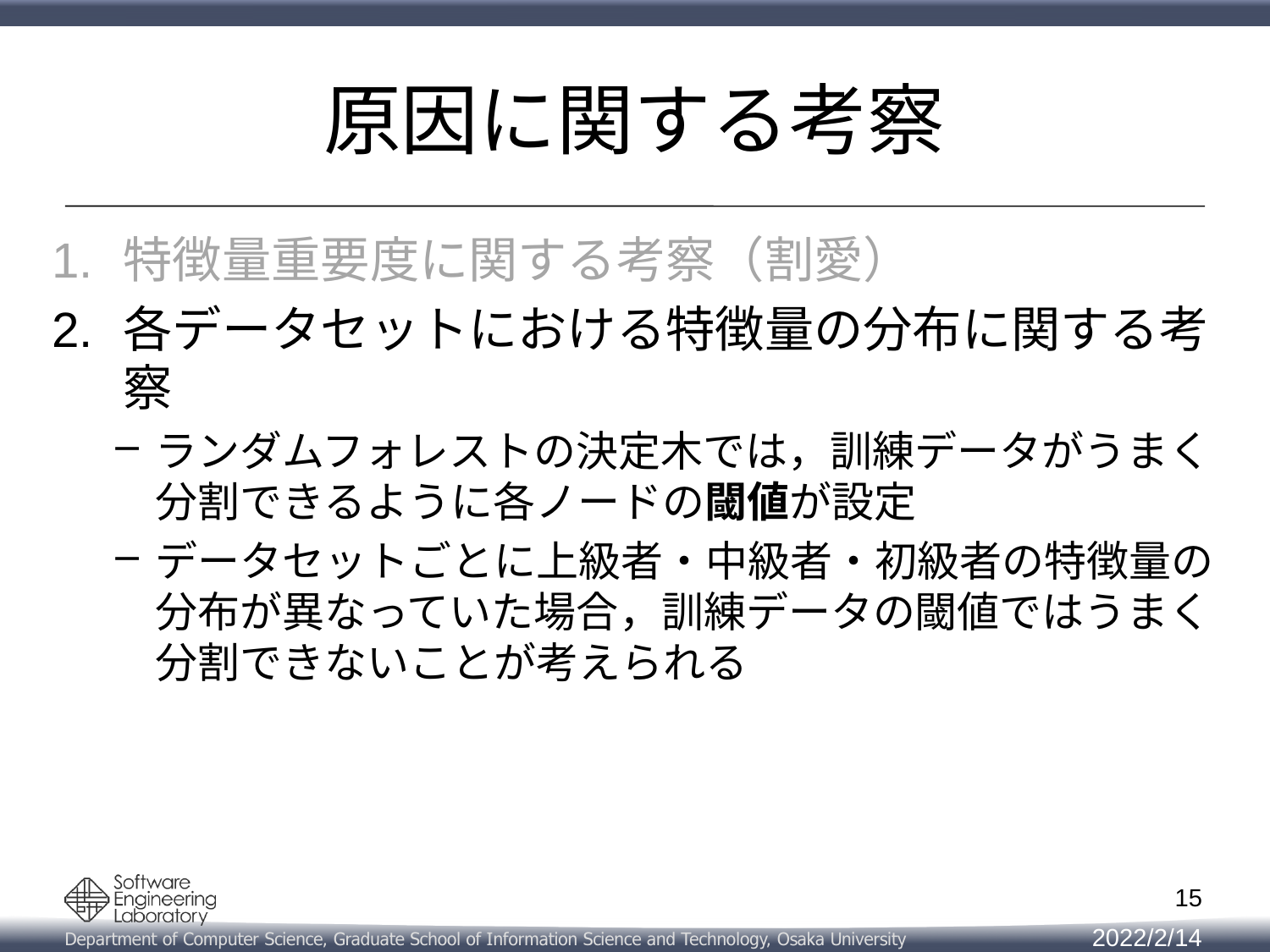

# 原因に関する考察
特徴量重要度に関する考察（割愛）
各データセットにおける特徴量の分布に関する考察
ランダムフォレストの決定木では，訓練データがうまく分割できるように各ノードの閾値が設定
データセットごとに上級者・中級者・初級者の特徴量の分布が異なっていた場合，訓練データの閾値ではうまく分割できないことが考えられる

15
2022/2/14